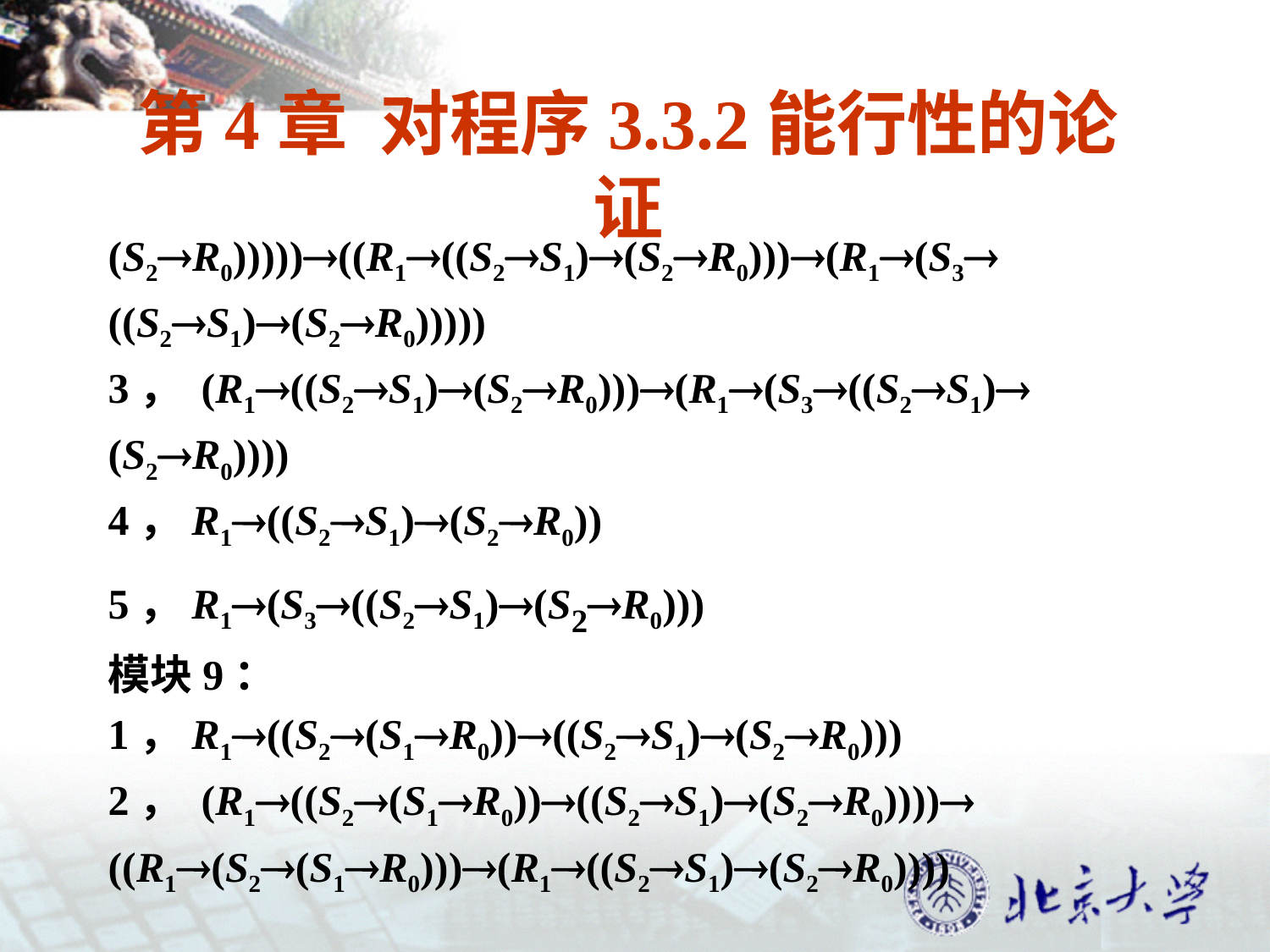

# 第4章  对程序3.3.2能行性的论证
(S2→R0)))))→((R1→((S2→S1)→(S2→R0)))→(R1→(S3→
((S2→S1)→(S2→R0)))))
3， (R1→((S2→S1)→(S2→R0)))→(R1→(S3→((S2→S1)→
(S2→R0))))
4，R1→((S2→S1)→(S2→R0))
5，R1→(S3→((S2→S1)→(S2→R0)))
模块9：
1，R1→((S2→(S1→R0))→((S2→S1)→(S2→R0)))
2， (R1→((S2→(S1→R0))→((S2→S1)→(S2→R0))))→
((R1→(S2→(S1→R0)))→(R1→((S2→S1)→(S2→R0))))